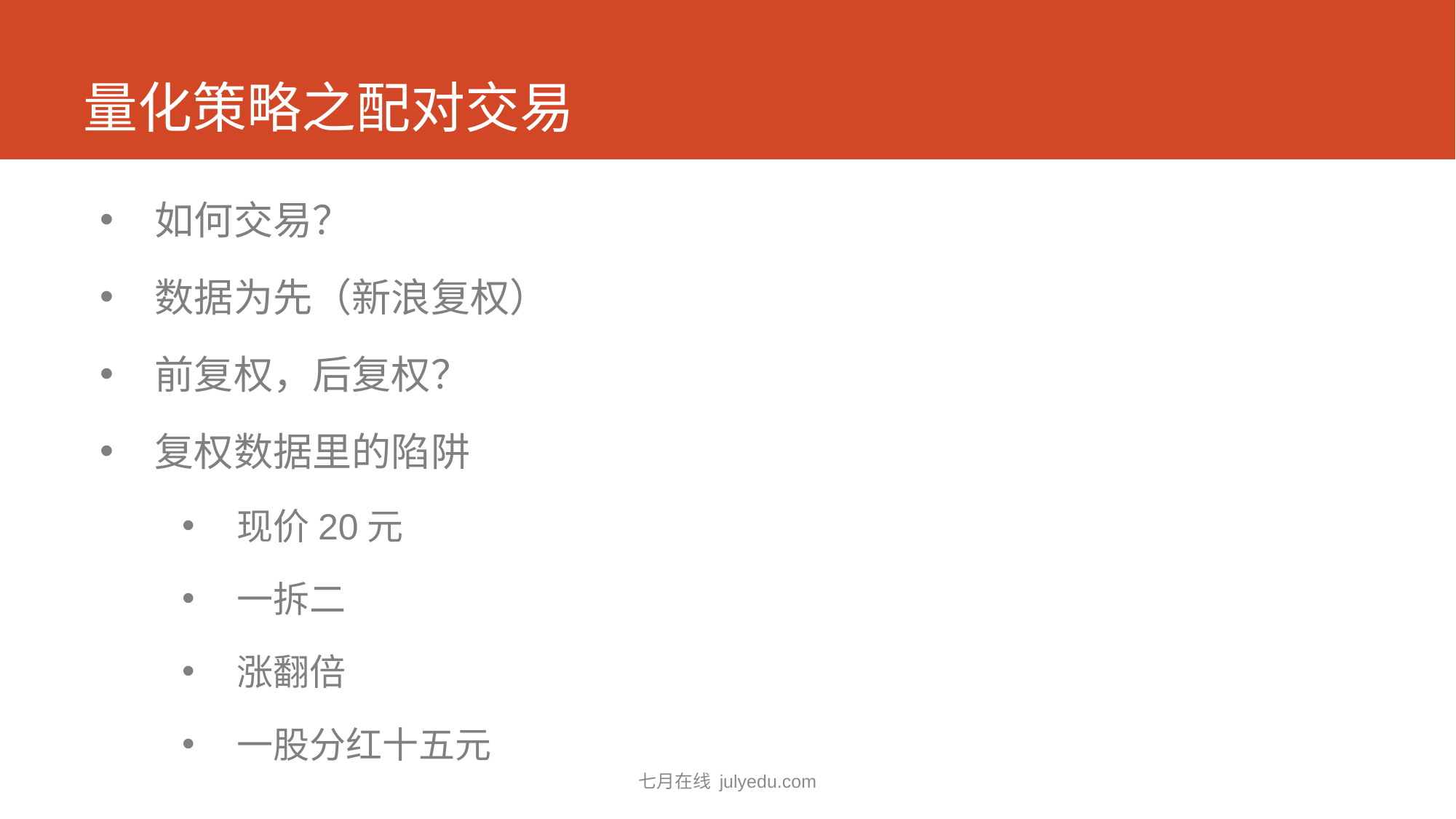

# 量化策略之配对交易
如何交易？
数据为先（新浪复权）
前复权，后复权？
复权数据里的陷阱
现价20元
一拆二
涨翻倍
一股分红十五元
七月在线 julyedu.com